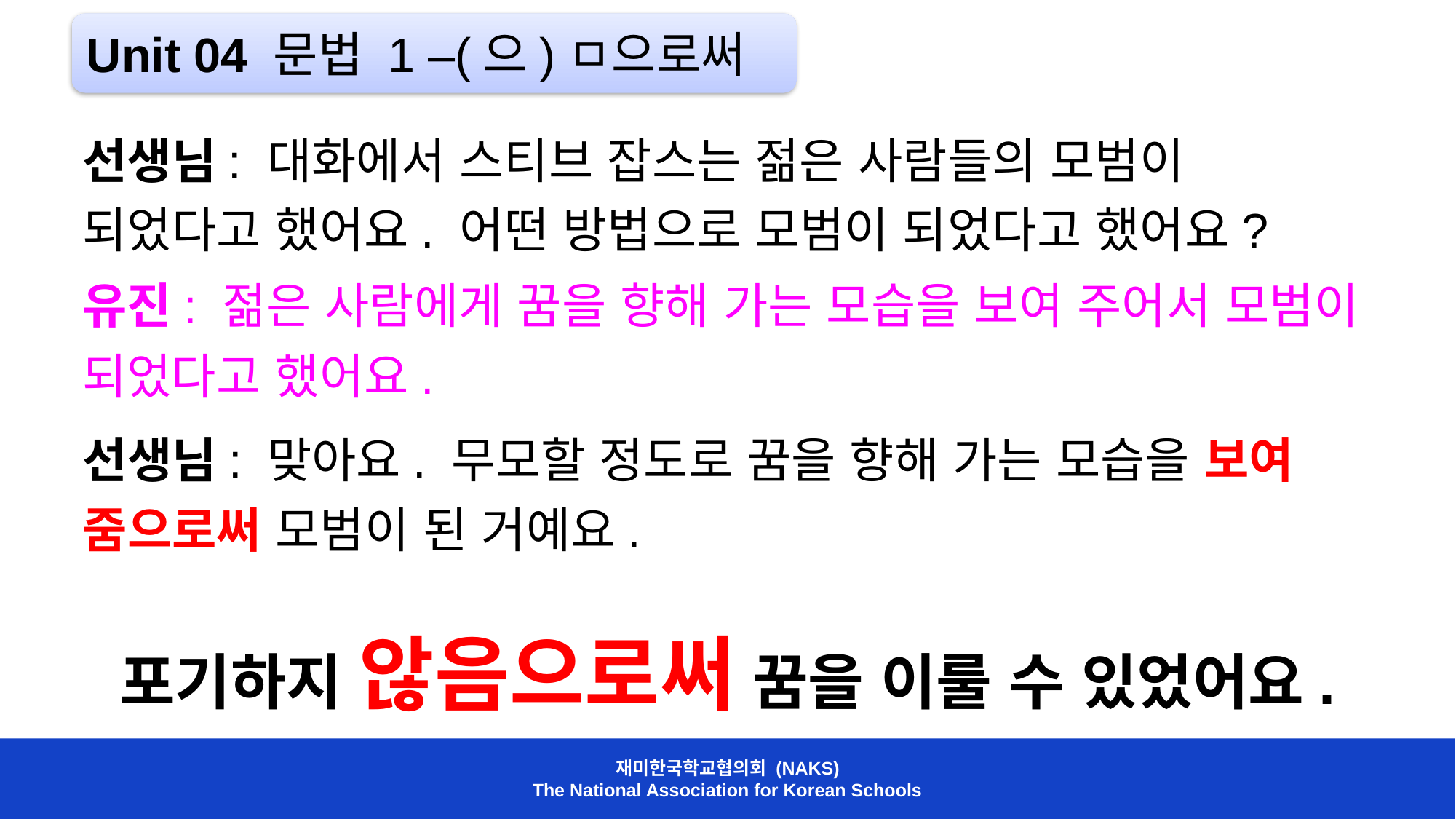

Unit 04 문법 1 –(으)ㅁ으로써
선생님: 대화에서 스티브 잡스는 젊은 사람들의 모범이 되었다고 했어요. 어떤 방법으로 모범이 되었다고 했어요?
유진: 젊은 사람에게 꿈을 향해 가는 모습을 보여 주어서 모범이 되었다고 했어요.
선생님: 맞아요. 무모할 정도로 꿈을 향해 가는 모습을 보여 줌으로써 모범이 된 거예요.
포기하지 않음으로써 꿈을 이룰 수 있었어요.
재미한국학교협의회 (NAKS)
The National Association for Korean Schools